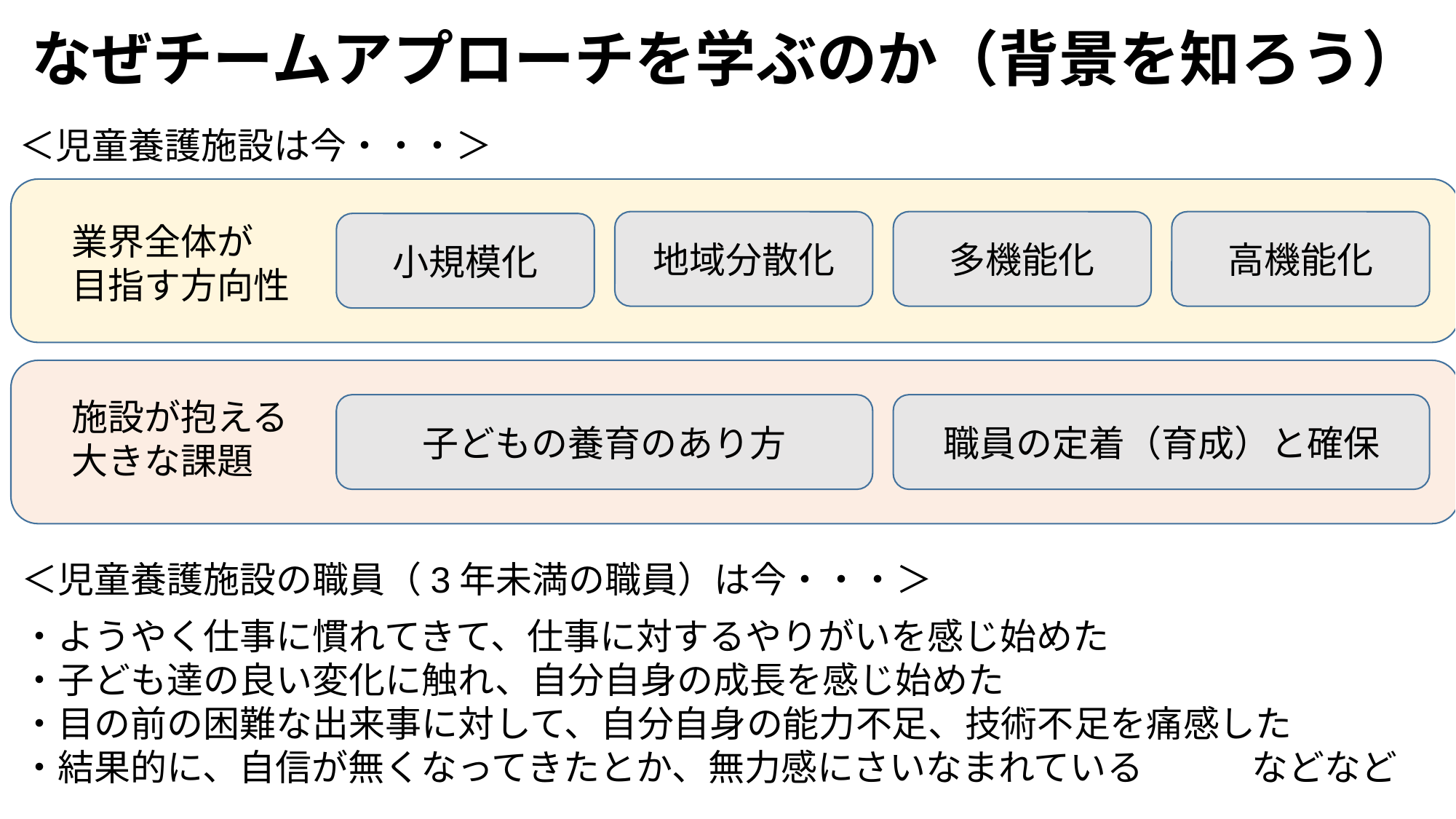

# なぜチームアプローチを学ぶのか（背景を知ろう）
＜児童養護施設は今・・・＞

地域分散化
多機能化
高機能化
業界全体が
目指す方向性
小規模化

施設が抱える
大きな課題
子どもの養育のあり方
職員の定着（育成）と確保
＜児童養護施設の職員（3年未満の職員）は今・・・＞
・ようやく仕事に慣れてきて、仕事に対するやりがいを感じ始めた
・子ども達の良い変化に触れ、自分自身の成長を感じ始めた
・目の前の困難な出来事に対して、自分自身の能力不足、技術不足を痛感した
・結果的に、自信が無くなってきたとか、無力感にさいなまれている　　　などなど